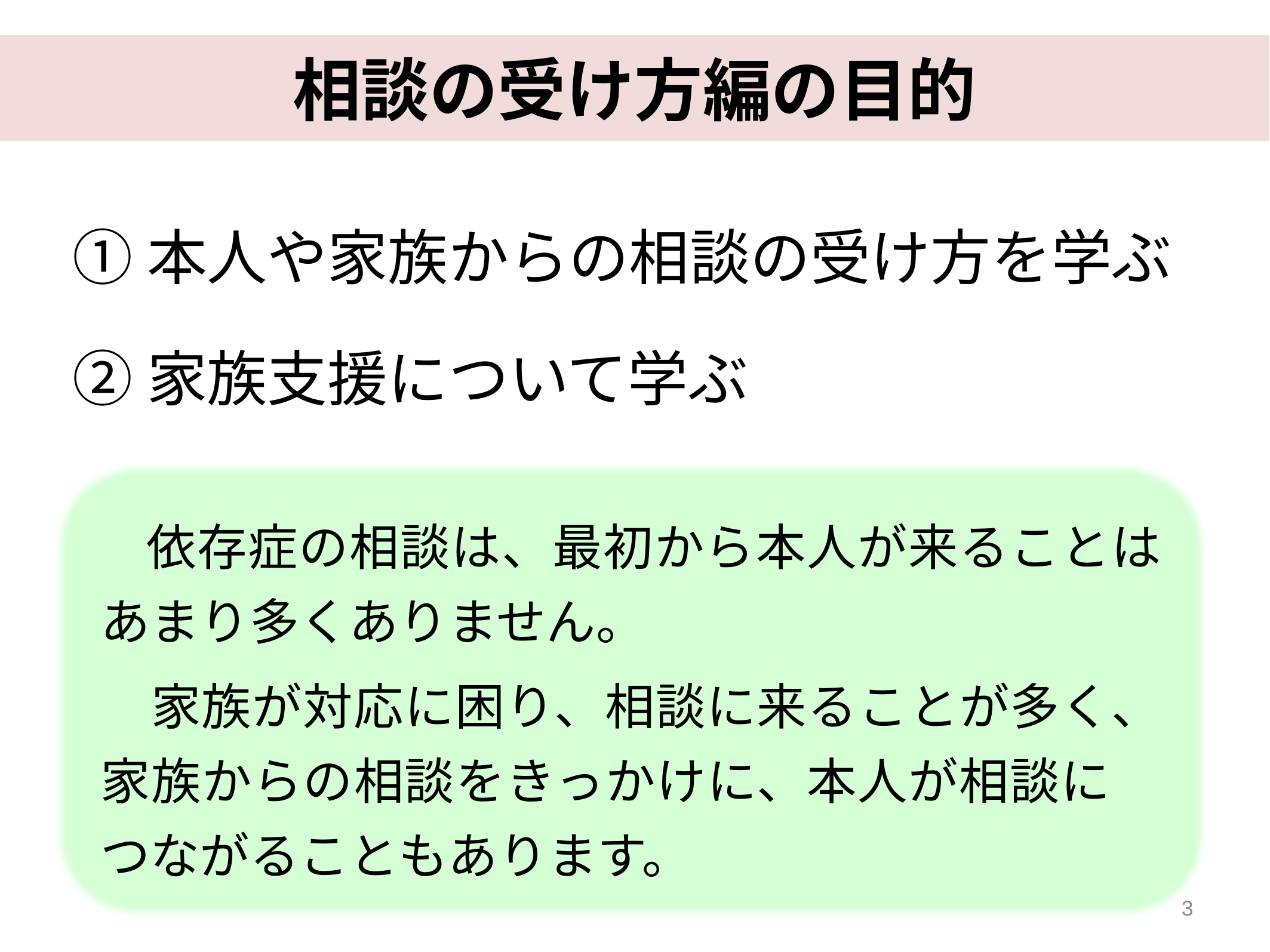

# 相談の受け方編の目的
①本人や家族からの相談の受け方を学ぶ
②家族支援について学ぶ

　依存症の相談は、最初から本人が来ることはあまり多くありません。
　家族が対応に困り、相談に来ることが多く、家族からの相談をきっかけに、本人が相談に　つながることもあります。
3